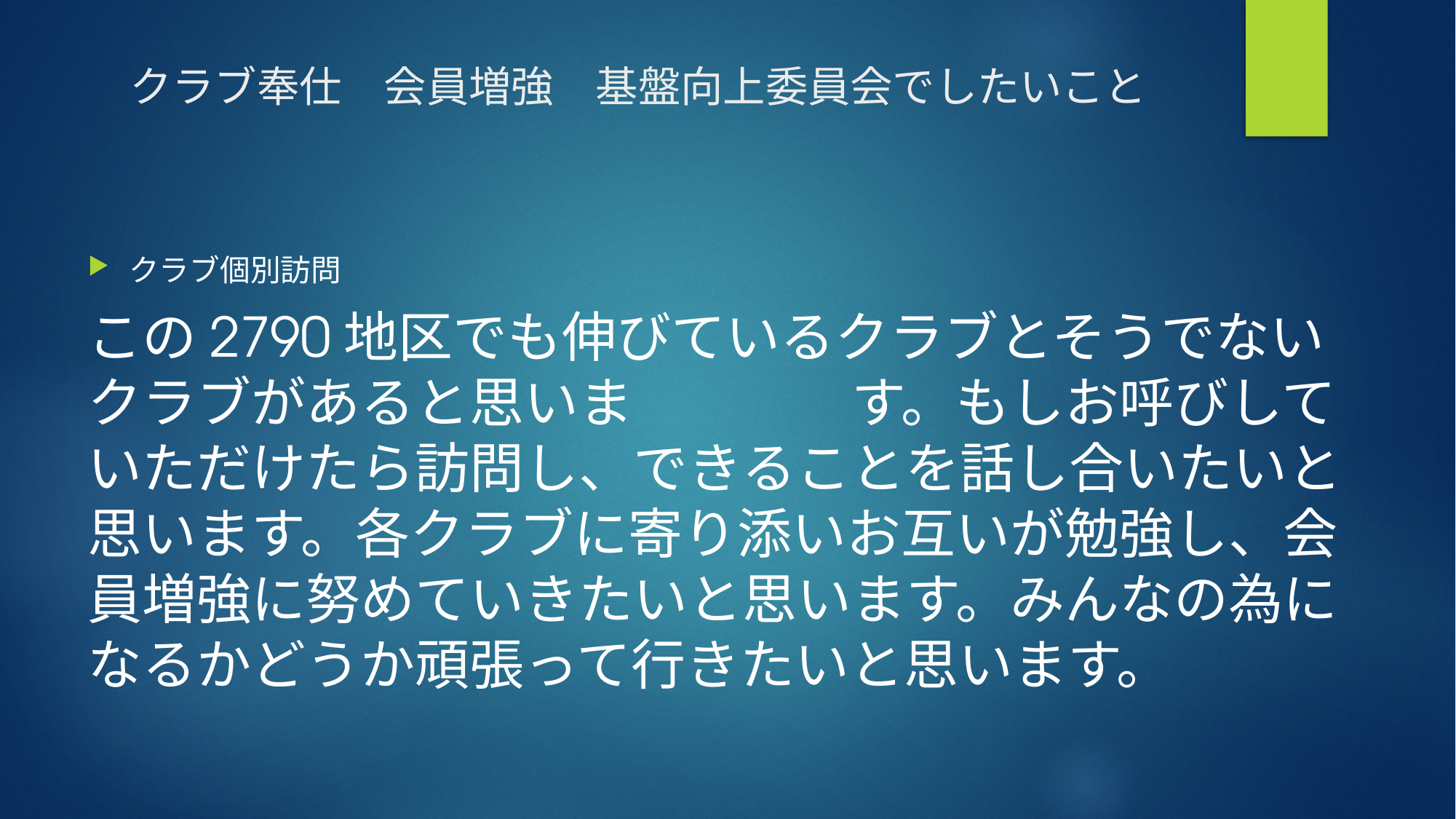

# クラブ奉仕　会員増強　基盤向上委員会でしたいこと
クラブ個別訪問
この2790地区でも伸びているクラブとそうでないクラブがあると思いま　　　　す。もしお呼びしていただけたら訪問し、できることを話し合いたいと思います。各クラブに寄り添いお互いが勉強し、会員増強に努めていきたいと思います。みんなの為になるかどうか頑張って行きたいと思います。